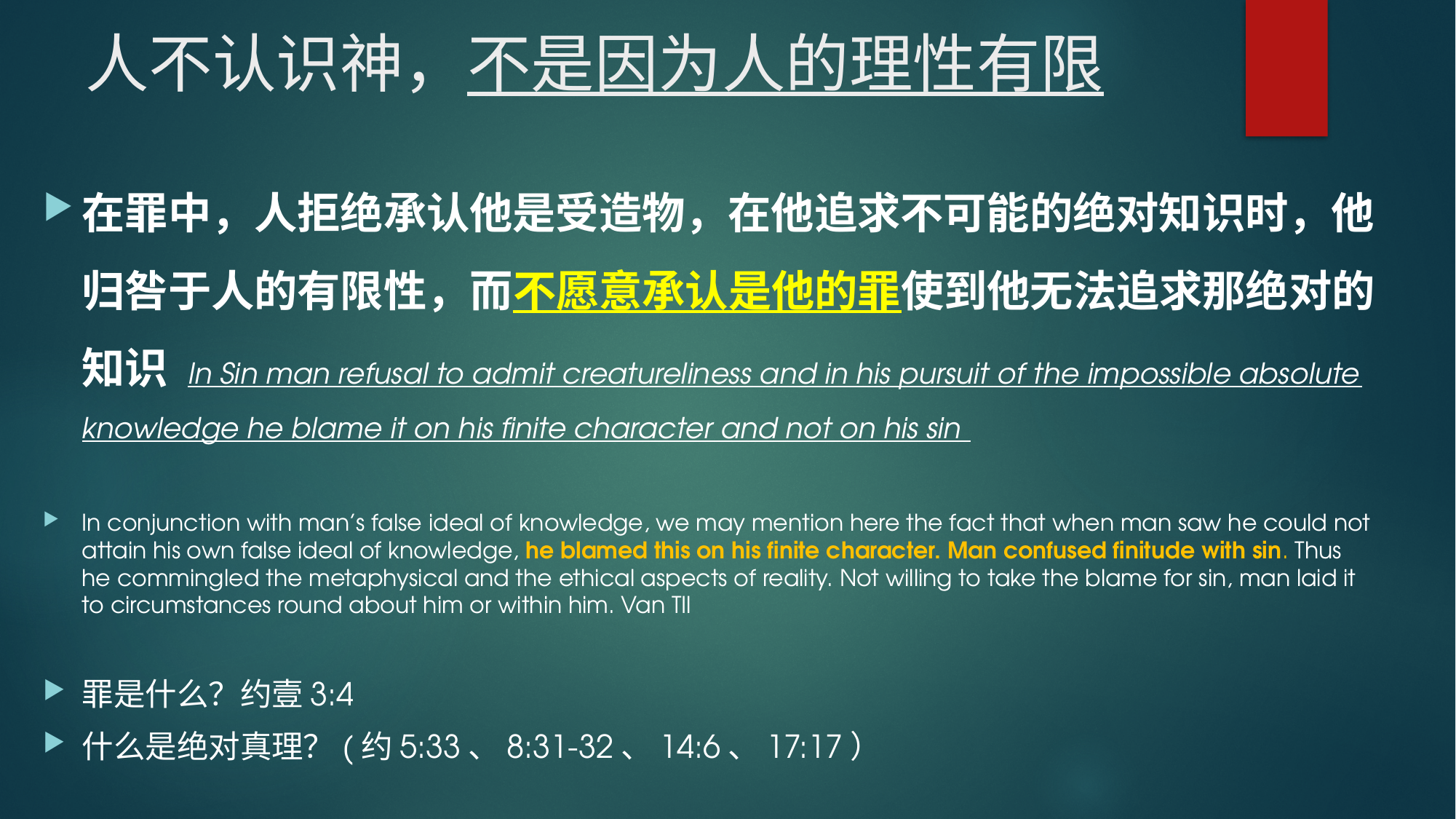

# 人不认识神，不是因为人的理性有限

在罪中，人拒绝承认他是受造物，在他追求不可能的绝对知识时，他归咎于人的有限性，而不愿意承认是他的罪使到他无法追求那绝对的知识 In Sin man refusal to admit creatureliness and in his pursuit of the impossible absolute knowledge he blame it on his finite character and not on his sin

In conjunction with man’s false ideal of knowledge, we may mention here the fact that when man saw he could not attain his own false ideal of knowledge, he blamed this on his finite character. Man confused finitude with sin. Thus he commingled the metaphysical and the ethical aspects of reality. Not willing to take the blame for sin, man laid it to circumstances round about him or within him. Van TIl

罪是什么？约壹3:4
什么是绝对真理？(约5:33、8:31-32、14:6、17:17）